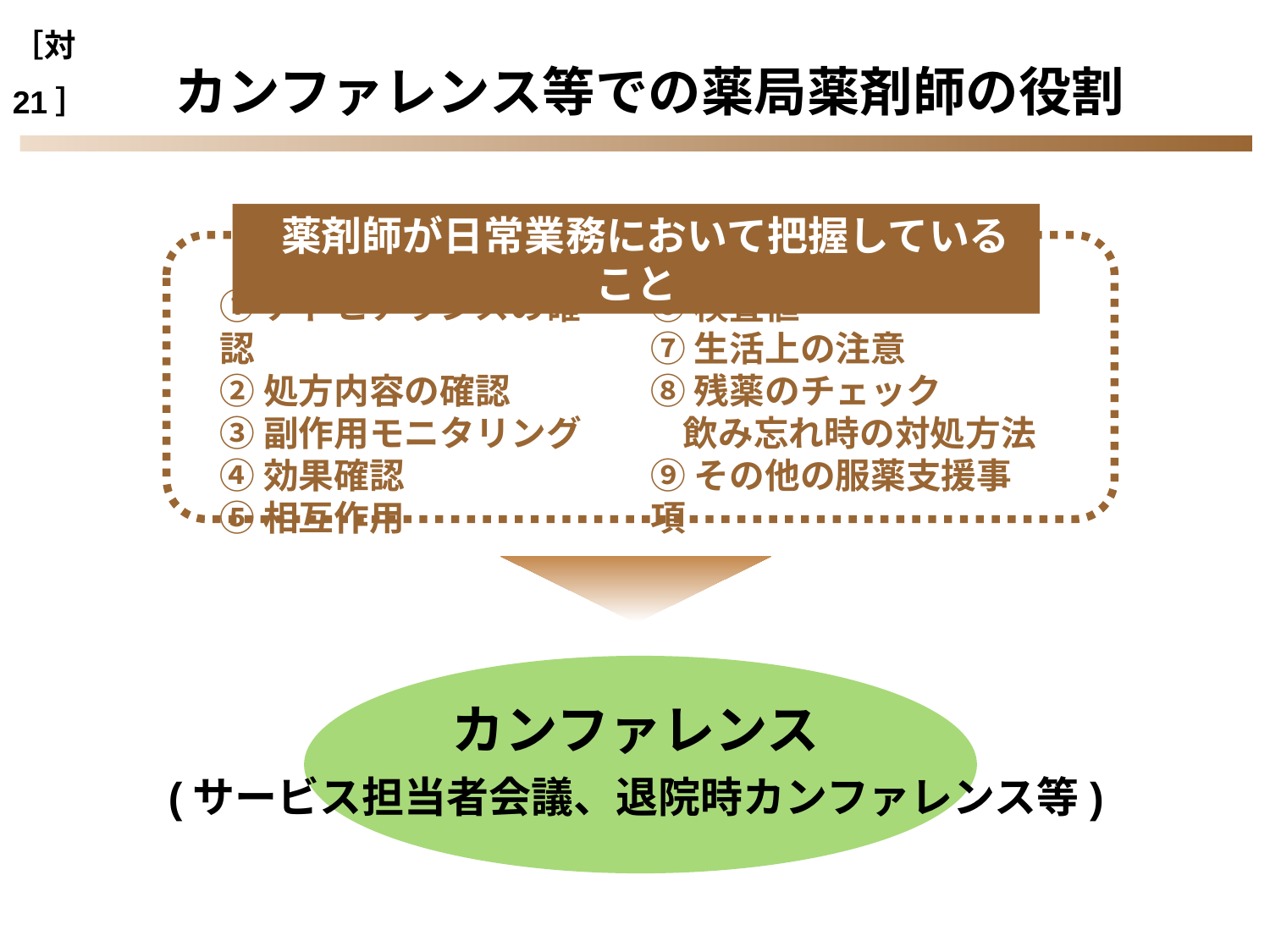

［対21］
カンファレンス等での薬局薬剤師の役割

 薬剤師が日常業務において把握していること

⑥検査値
⑦生活上の注意
⑧残薬のチェック
   飲み忘れ時の対処方法
⑨その他の服薬支援事項
①アドヒアランスの確認
②処方内容の確認
③副作用モニタリング
④効果確認
⑤相互作用

カンファレンス
(サービス担当者会議、退院時カンファレンス等)